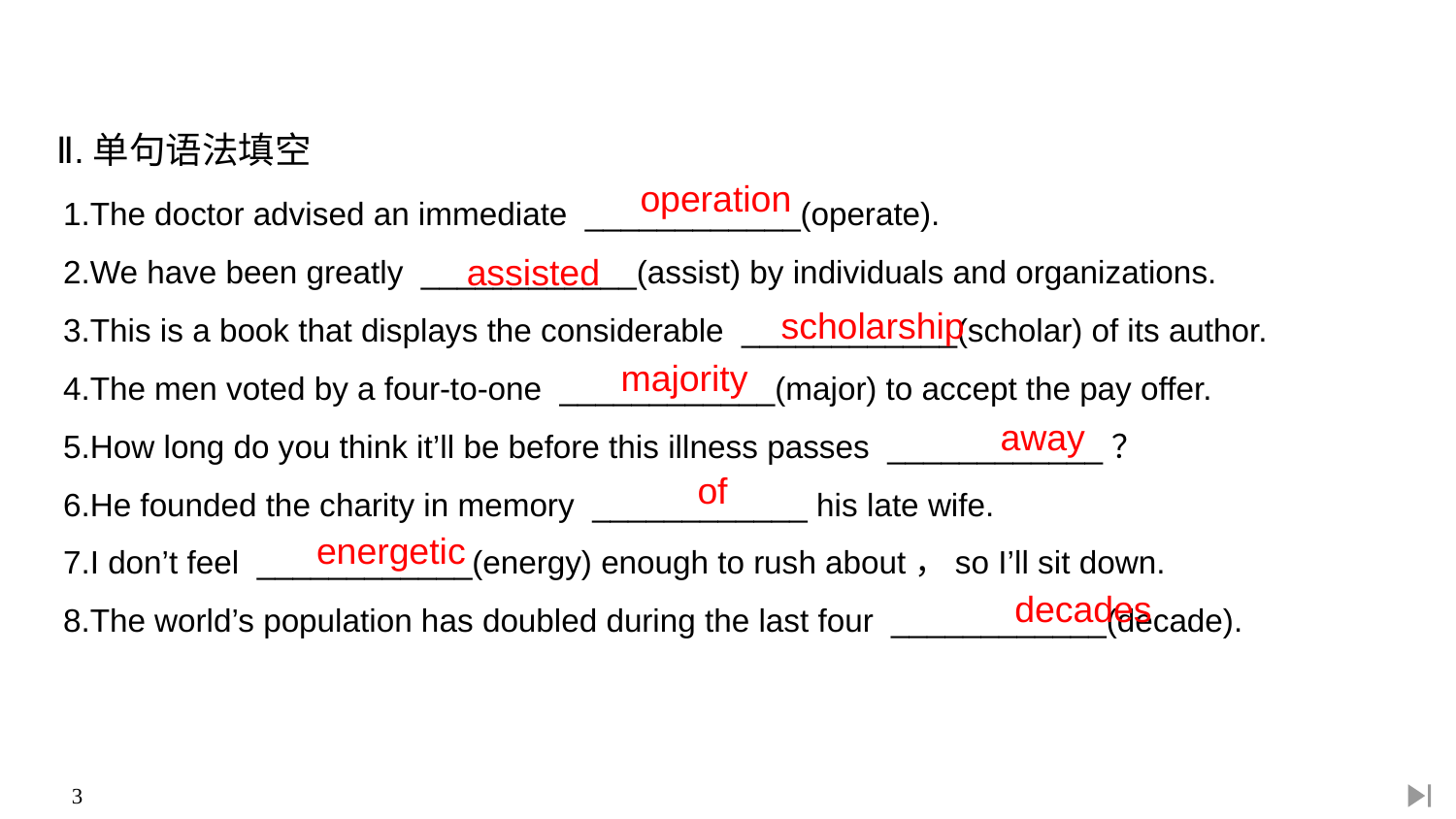

Ⅱ.单句语法填空
1.The doctor advised an immediate  ____________(operate).
2.We have been greatly  ____________(assist) by individuals and organizations.
3.This is a book that displays the considerable  ____________(scholar) of its author.
4.The men voted by a four-to-one  ____________(major) to accept the pay offer.
5.How long do you think it’ll be before this illness passes  ____________？
6.He founded the charity in memory  ____________ his late wife.
7.I don’t feel  ____________(energy) enough to rush about，so I’ll sit down.
8.The world’s population has doubled during the last four  ____________(decade).
operation
assisted
scholarship
majority
away
of
energetic
decades